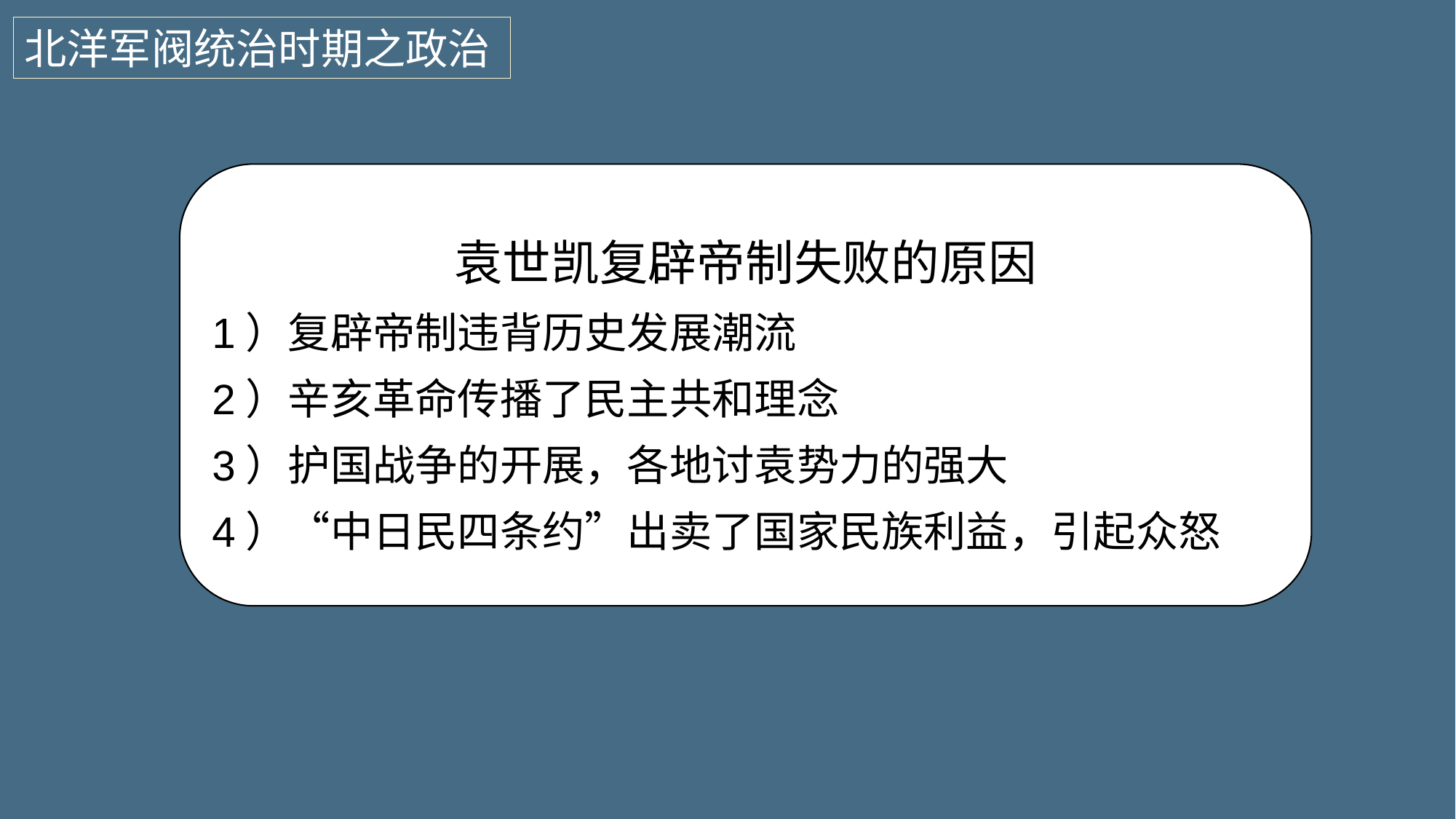

北洋军阀统治时期之政治
袁世凯复辟帝制失败的原因
1）复辟帝制违背历史发展潮流
2）辛亥革命传播了民主共和理念
3）护国战争的开展，各地讨袁势力的强大
4）“中日民四条约”出卖了国家民族利益，引起众怒